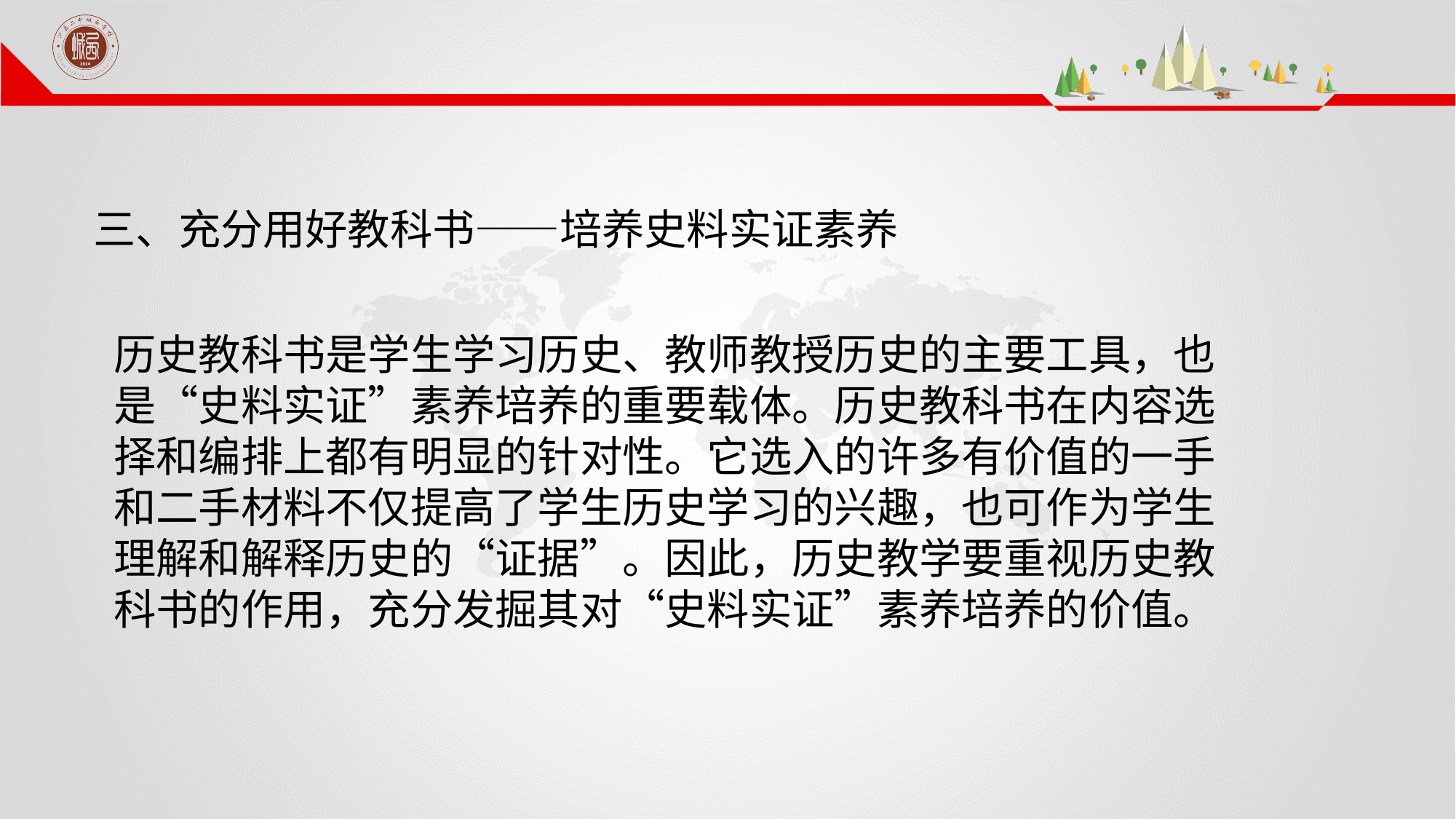

三、充分用好教科书——培养史料实证素养
历史教科书是学生学习历史、教师教授历史的主要工具，也是“史料实证”素养培养的重要载体。历史教科书在内容选择和编排上都有明显的针对性。它选入的许多有价值的一手和二手材料不仅提高了学生历史学习的兴趣，也可作为学生理解和解释历史的“证据”。因此，历史教学要重视历史教科书的作用，充分发掘其对“史料实证”素养培养的价值。